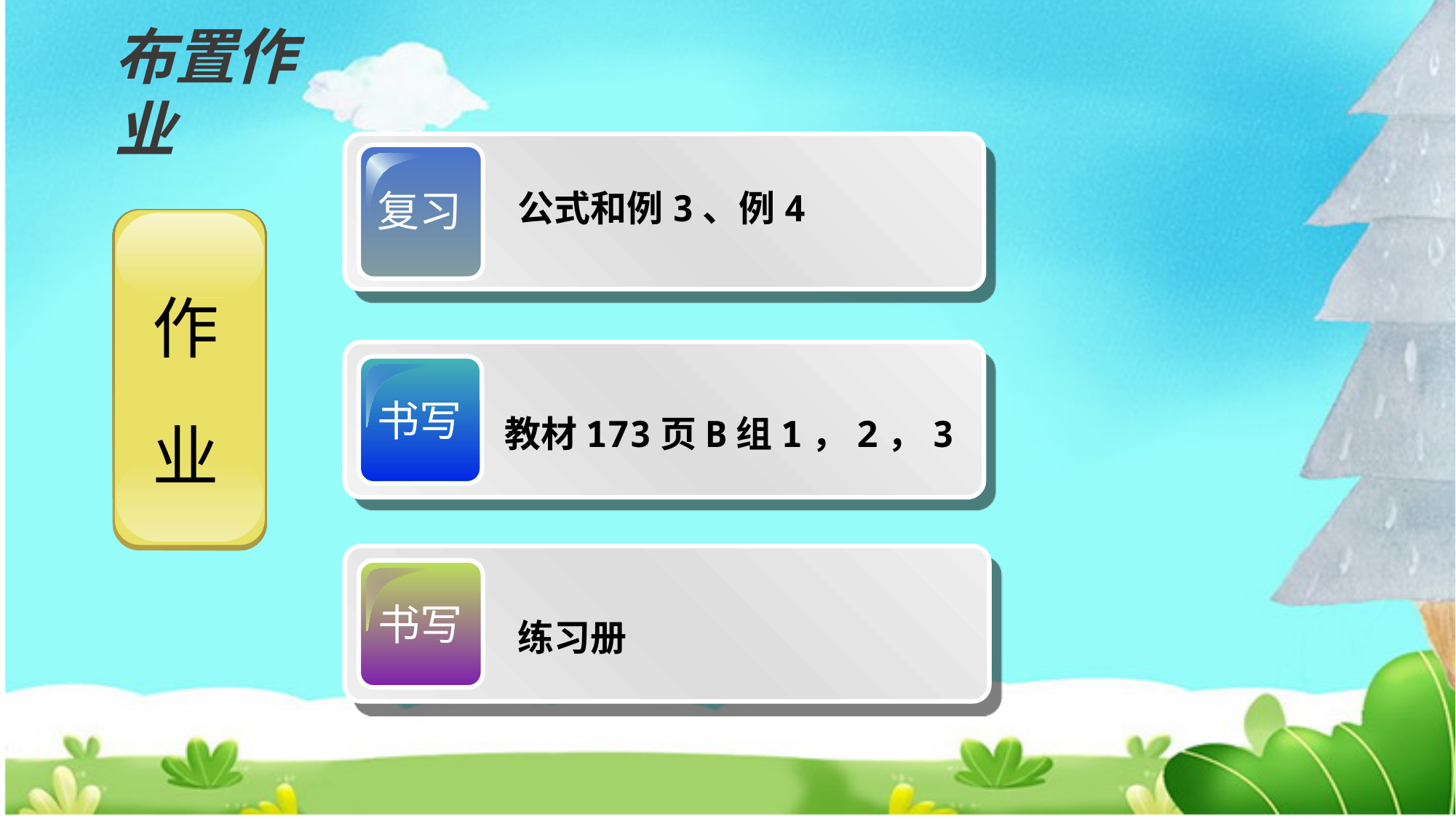

布置作业

复习
公式和例3、例4

书写
教材173页B组1，2，3

书写
练习册

作
业